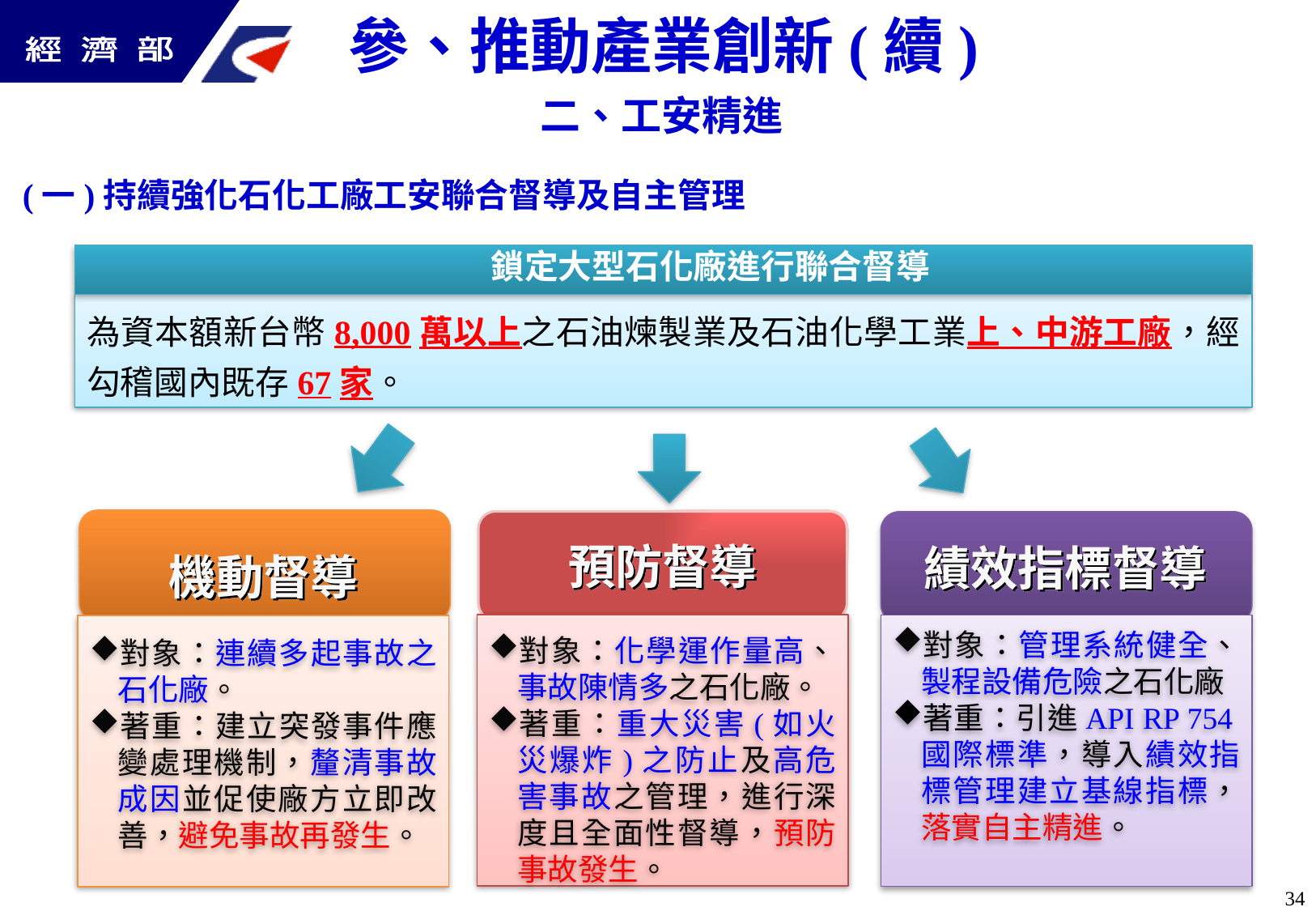

參、推動產業創新(續)
二、工安精進
(一)持續強化石化工廠工安聯合督導及自主管理
鎖定大型石化廠進行聯合督導

為資本額新台幣8,000萬以上之石油煉製業及石油化學工業上、中游工廠，經勾稽國內既存67家。

預防督導

對象：化學運作量高、事故陳情多之石化廠。
著重：重大災害(如火災爆炸)之防止及高危害事故之管理，進行深度且全面性督導，預防事故發生。

績效指標督導
機動督導

對象：管理系統健全、製程設備危險之石化廠
著重：引進API RP 754國際標準，導入績效指標管理建立基線指標，落實自主精進。
對象：連續多起事故之石化廠。
著重：建立突發事件應變處理機制，釐清事故成因並促使廠方立即改善，避免事故再發生。